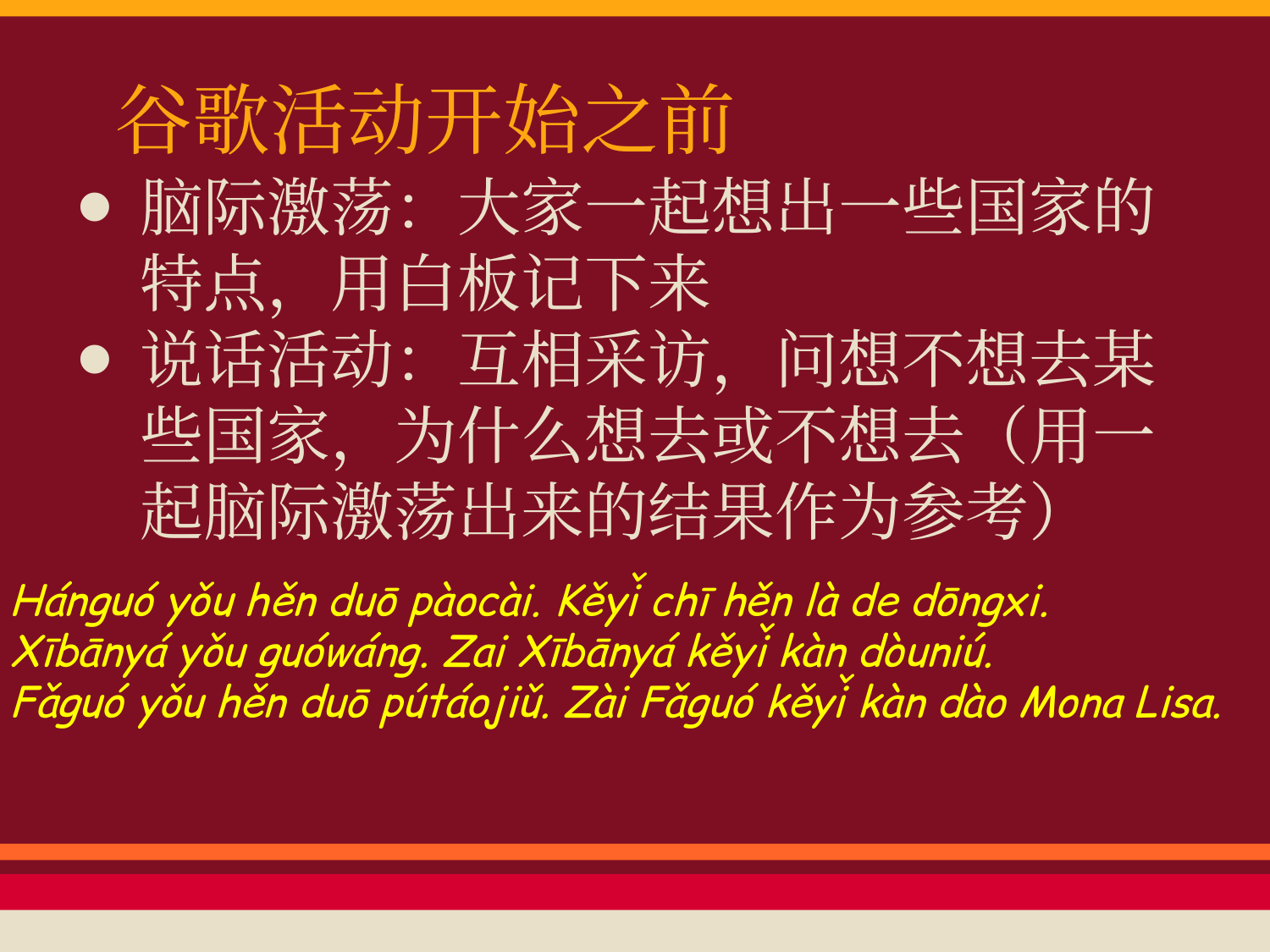

# 谷歌活动开始之前
脑际激荡：大家一起想出一些国家的特点，用白板记下来
说话活动：互相采访，问想不想去某些国家，为什么想去或不想去（用一起脑际激荡出来的结果作为参考）
Hánguó yǒu hěn duō pàocài. Kěyǐ chī hěn là de dōngxi.
Xībānyá yǒu guówáng. Zai Xībānyá kěyǐ kàn dòuniú.
Fǎguó yǒu hěn duō pútáojiǔ. Zài Fǎguó kěyǐ kàn dào Mona Lisa.